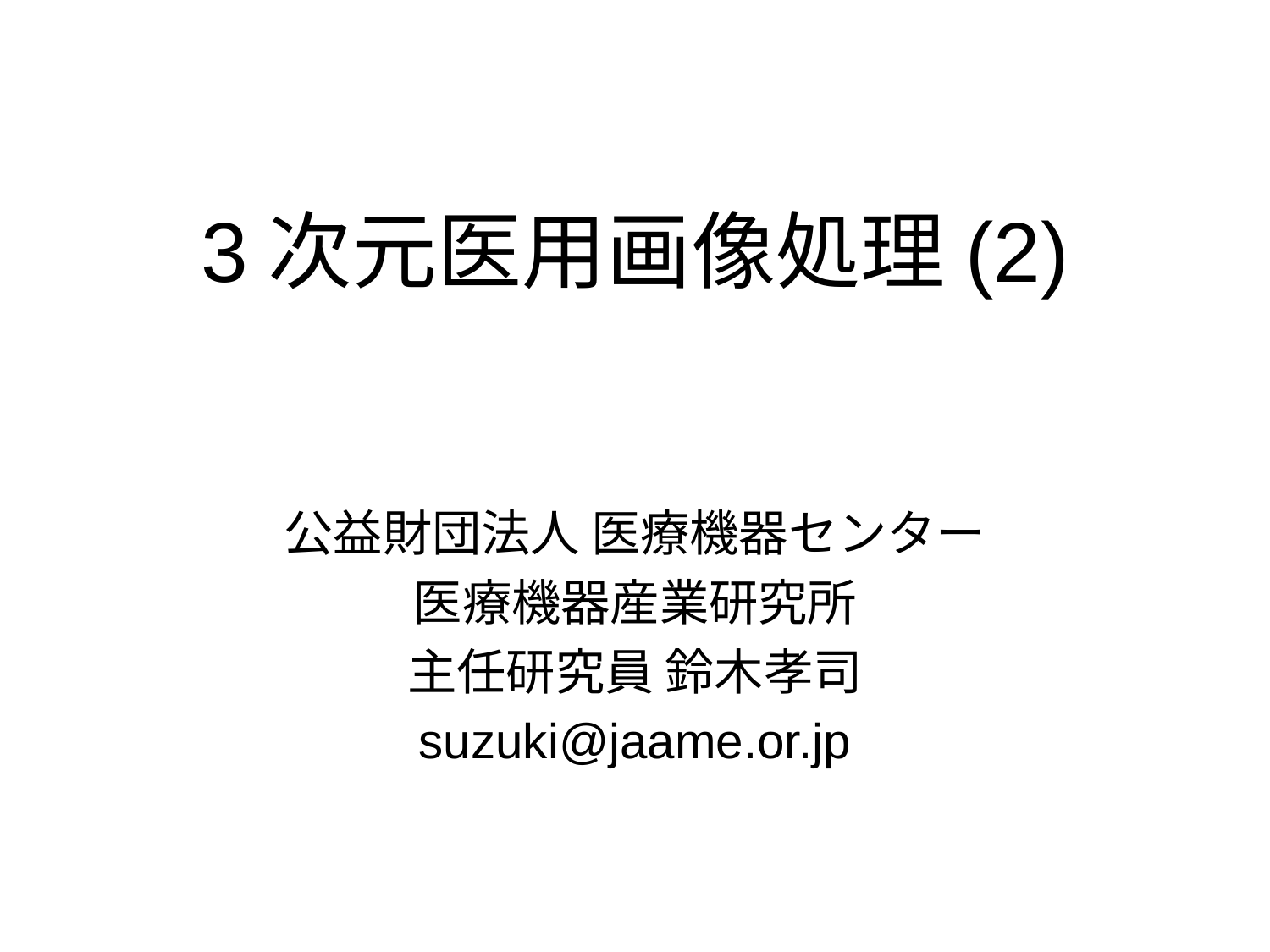

# 3次元医用画像処理(2)
公益財団法人 医療機器センター
医療機器産業研究所
主任研究員 鈴木孝司
suzuki@jaame.or.jp